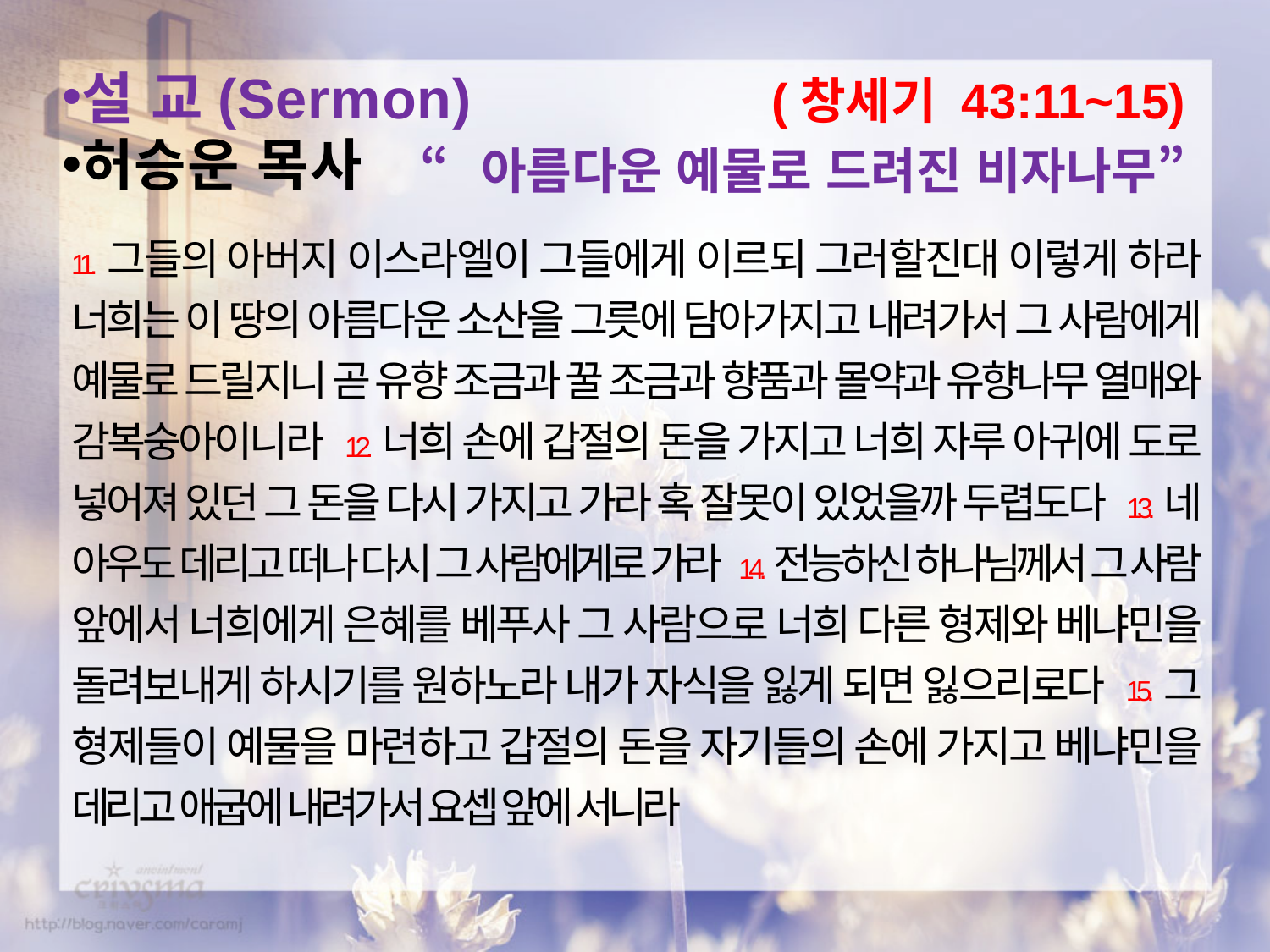

설 교(Sermon)
허승운 목사
(창세기 43:11~15)
“아름다운 예물로 드려진 비자나무”
11.그들의 아버지 이스라엘이 그들에게 이르되 그러할진대 이렇게 하라 너희는 이 땅의 아름다운 소산을 그릇에 담아가지고 내려가서 그 사람에게 예물로 드릴지니 곧 유향 조금과 꿀 조금과 향품과 몰약과 유향나무 열매와 감복숭아이니라 12.너희 손에 갑절의 돈을 가지고 너희 자루 아귀에 도로 넣어져 있던 그 돈을 다시 가지고 가라 혹 잘못이 있었을까 두렵도다 13.네 아우도 데리고 떠나 다시 그 사람에게로 가라 14.전능하신 하나님께서 그 사람 앞에서 너희에게 은혜를 베푸사 그 사람으로 너희 다른 형제와 베냐민을 돌려보내게 하시기를 원하노라 내가 자식을 잃게 되면 잃으리로다 15.그 형제들이 예물을 마련하고 갑절의 돈을 자기들의 손에 가지고 베냐민을 데리고 애굽에 내려가서 요셉 앞에 서니라